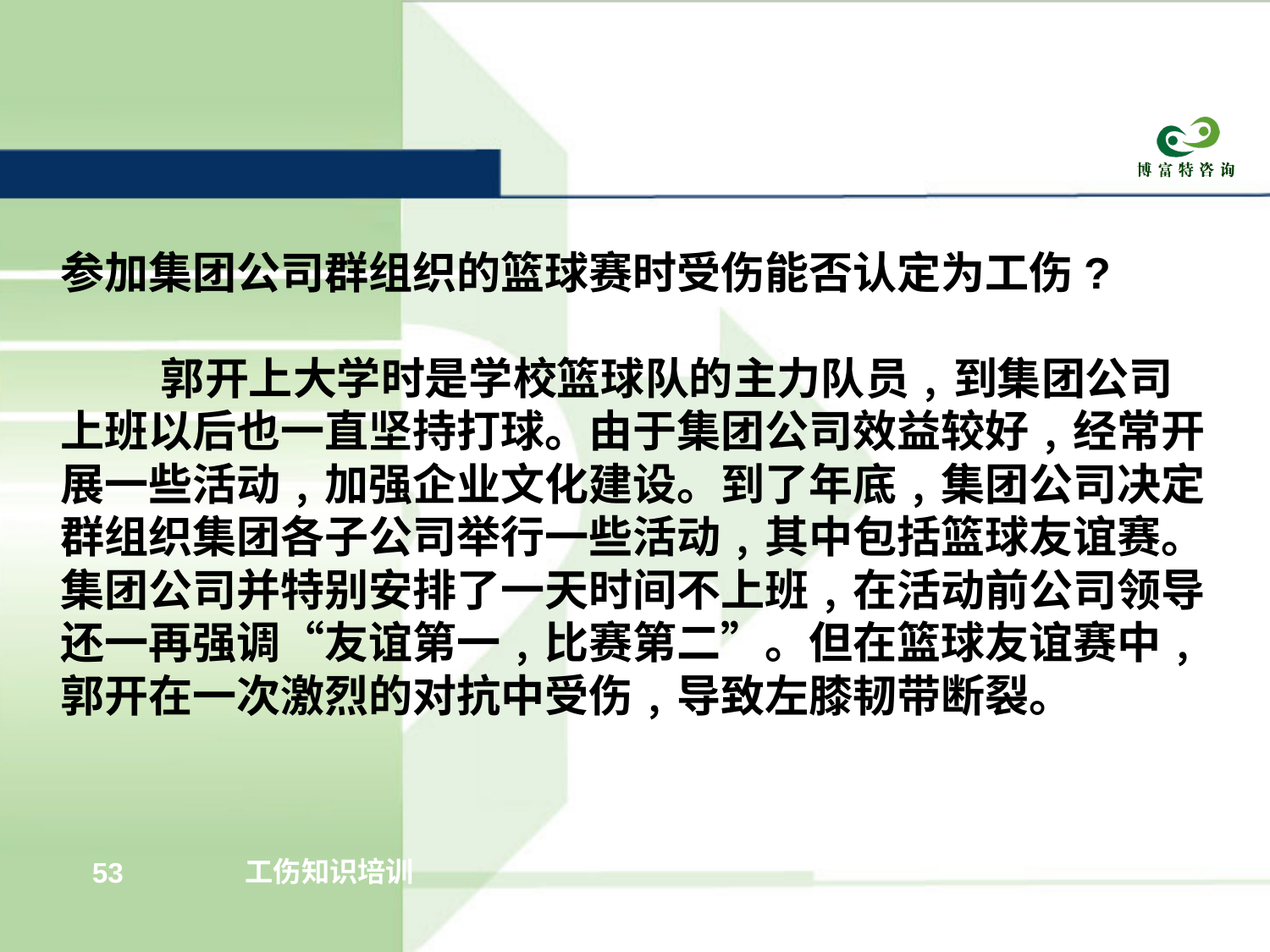

参加集团公司群组织的篮球赛时受伤能否认定为工伤?

         郭开上大学时是学校篮球队的主力队员﹐到集团公司上班以后也一直坚持打球。由于集团公司效益较好﹐经常开展一些活动﹐加强企业文化建设。到了年底﹐集团公司决定群组织集团各子公司举行一些活动﹐其中包括篮球友谊赛。集团公司并特别安排了一天时间不上班﹐在活动前公司领导还一再强调“友谊第一﹐比赛第二”。但在篮球友谊赛中﹐郭开在一次激烈的对抗中受伤﹐导致左膝韧带断裂。
工伤知识培训
53